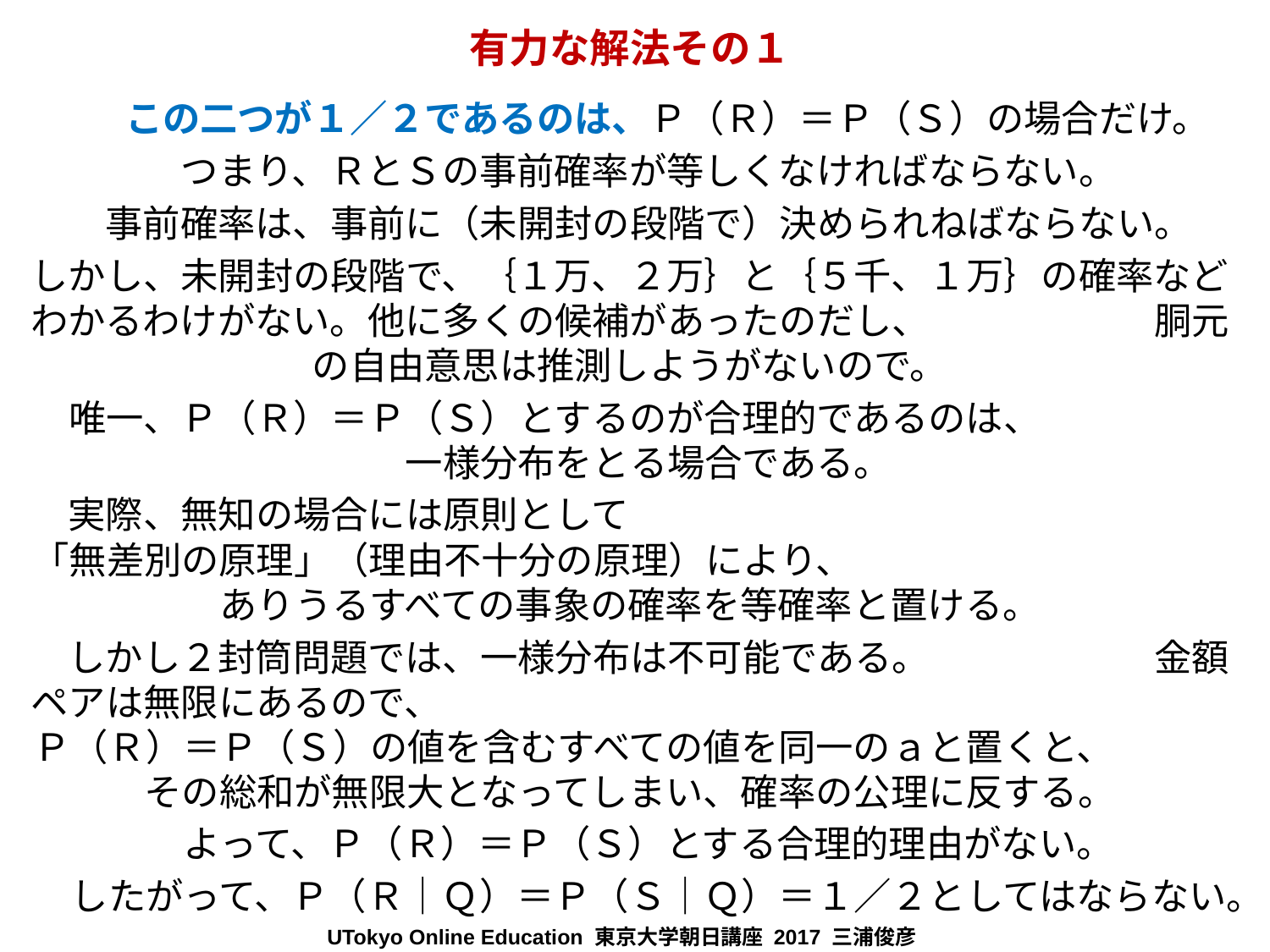

有力な解法その１

　　この二つが１／２であるのは、Ｐ（Ｒ）＝Ｐ（Ｓ）の場合だけ。
　つまり、ＲとＳの事前確率が等しくなければならない。
　事前確率は、事前に（未開封の段階で）決められねばならない。
しかし、未開封の段階で、｛１万、２万｝と｛５千、１万｝の確率などわかるわけがない。他に多くの候補があったのだし、　　　　　　胴元の自由意思は推測しようがないので。
　唯一、Ｐ（Ｒ）＝Ｐ（Ｓ）とするのが合理的であるのは、　　　　　　一様分布をとる場合である。
　実際、無知の場合には原則として　　　　　　　　　　　　　　　　「無差別の原理」（理由不十分の原理）により、　　　　　　　　　　ありうるすべての事象の確率を等確率と置ける。
　しかし２封筒問題では、一様分布は不可能である。　　　　　　金額ペアは無限にあるので、　　　　　　　　　　　　　　　　　　　　　Ｐ（Ｒ）＝Ｐ（Ｓ）の値を含むすべての値を同一のａと置くと、　　　その総和が無限大となってしまい、確率の公理に反する。
　よって、Ｐ（Ｒ）＝Ｐ（Ｓ）とする合理的理由がない。
　したがって、Ｐ（Ｒ｜Ｑ）＝Ｐ（Ｓ｜Ｑ）＝１／２としてはならない。
UTokyo Online Education 東京大学朝日講座 2017 三浦俊彦　CC BY-NC-ND